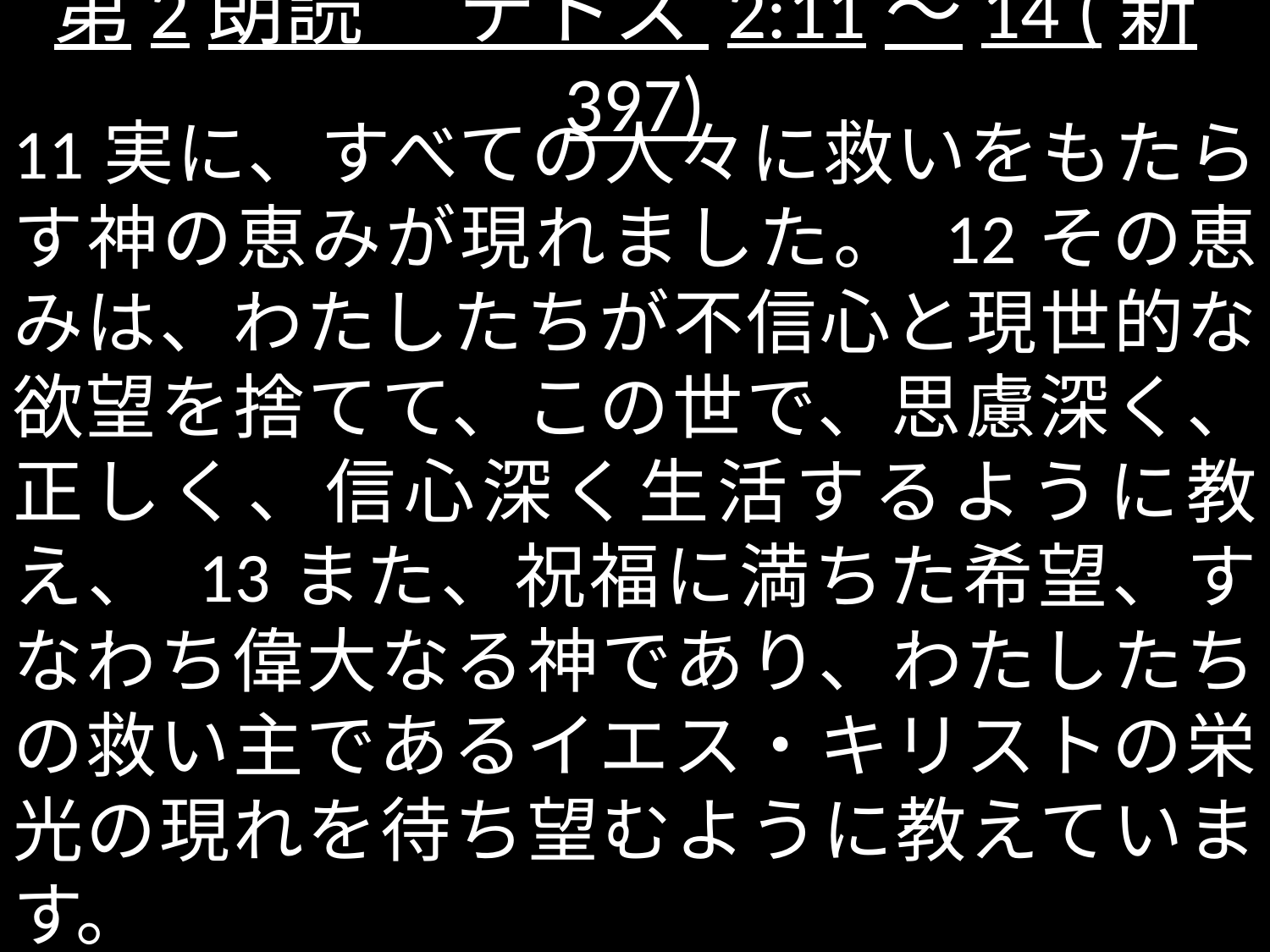

# 第2朗読 　テトス 2:11～14 (新397)
11実に、すべての人々に救いをもたらす神の恵みが現れました。 12その恵みは、わたしたちが不信心と現世的な欲望を捨てて、この世で、思慮深く、正しく、信心深く生活するように教え、 13また、祝福に満ちた希望、すなわち偉大なる神であり、わたしたちの救い主であるイエス・キリストの栄光の現れを待ち望むように教えています。